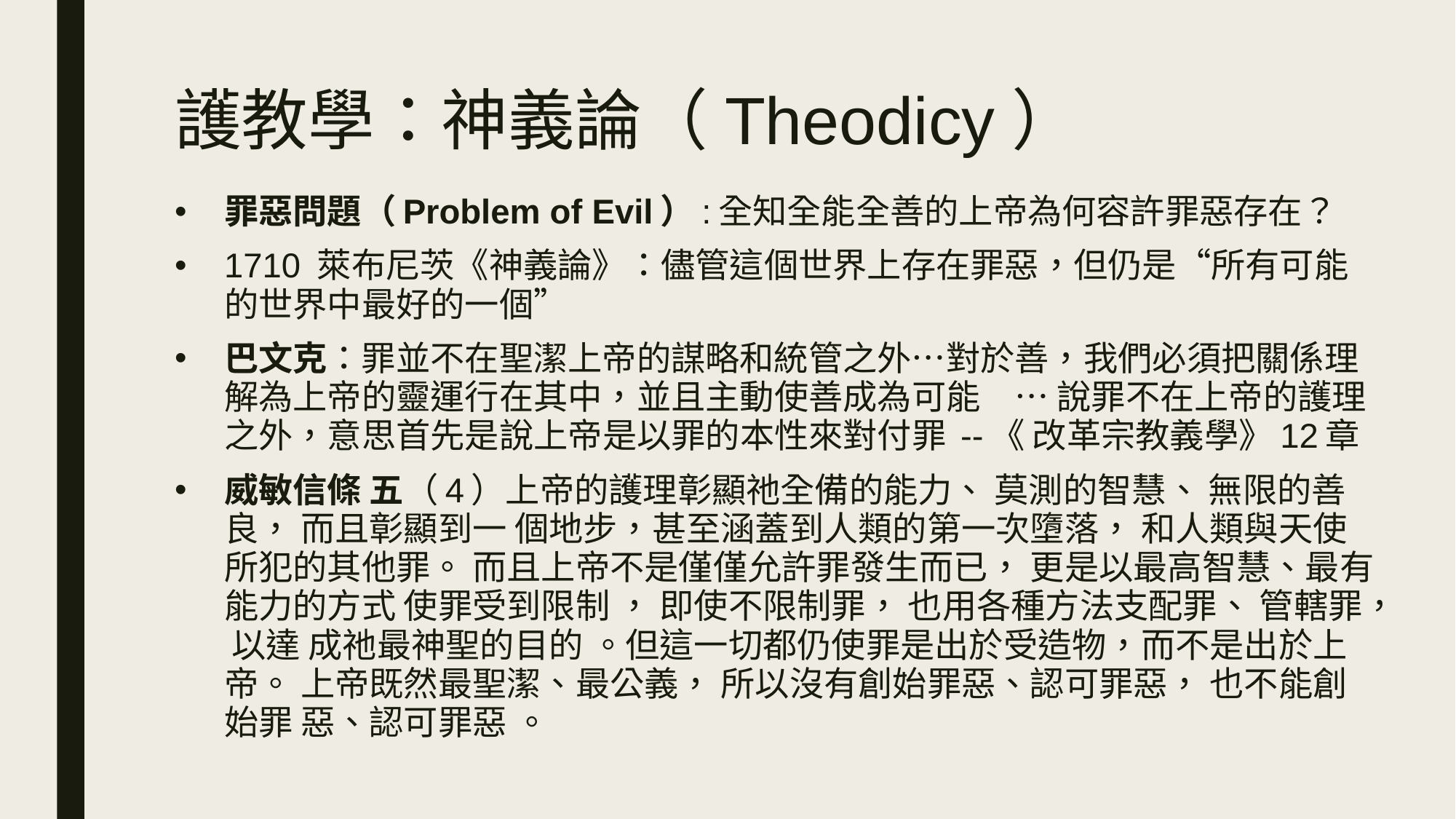

# 護教學：神義論（Theodicy）
罪惡問題（Problem of Evil）:全知全能全善的上帝為何容許罪惡存在？
1710 萊布尼茨《神義論》：儘管這個世界上存在罪惡，但仍是“所有可能的世界中最好的一個”
巴文克：罪並不在聖潔上帝的謀略和統管之外…對於善，我們必須把關係理解為上帝的靈運行在其中，並且主動使善成為可能　… 說罪不在上帝的護理之外，意思首先是說上帝是以罪的本性來對付罪 --《 改革宗教義學》12章
威敏信條 五（4）上帝的護理彰顯祂全備的能力、 莫測的智慧、 無限的善良， 而且彰顯到一 個地步，甚至涵蓋到人類的第一次墮落， 和人類與天使所犯的其他罪。 而且上帝不是僅僅允許罪發生而已， 更是以最高智慧、最有能力的方式 使罪受到限制 ， 即使不限制罪， 也用各種方法支配罪、 管轄罪， 以達 成祂最神聖的目的 。但這一切都仍使罪是出於受造物，而不是出於上帝。 上帝既然最聖潔、最公義， 所以沒有創始罪惡、認可罪惡， 也不能創始罪 惡、認可罪惡 。